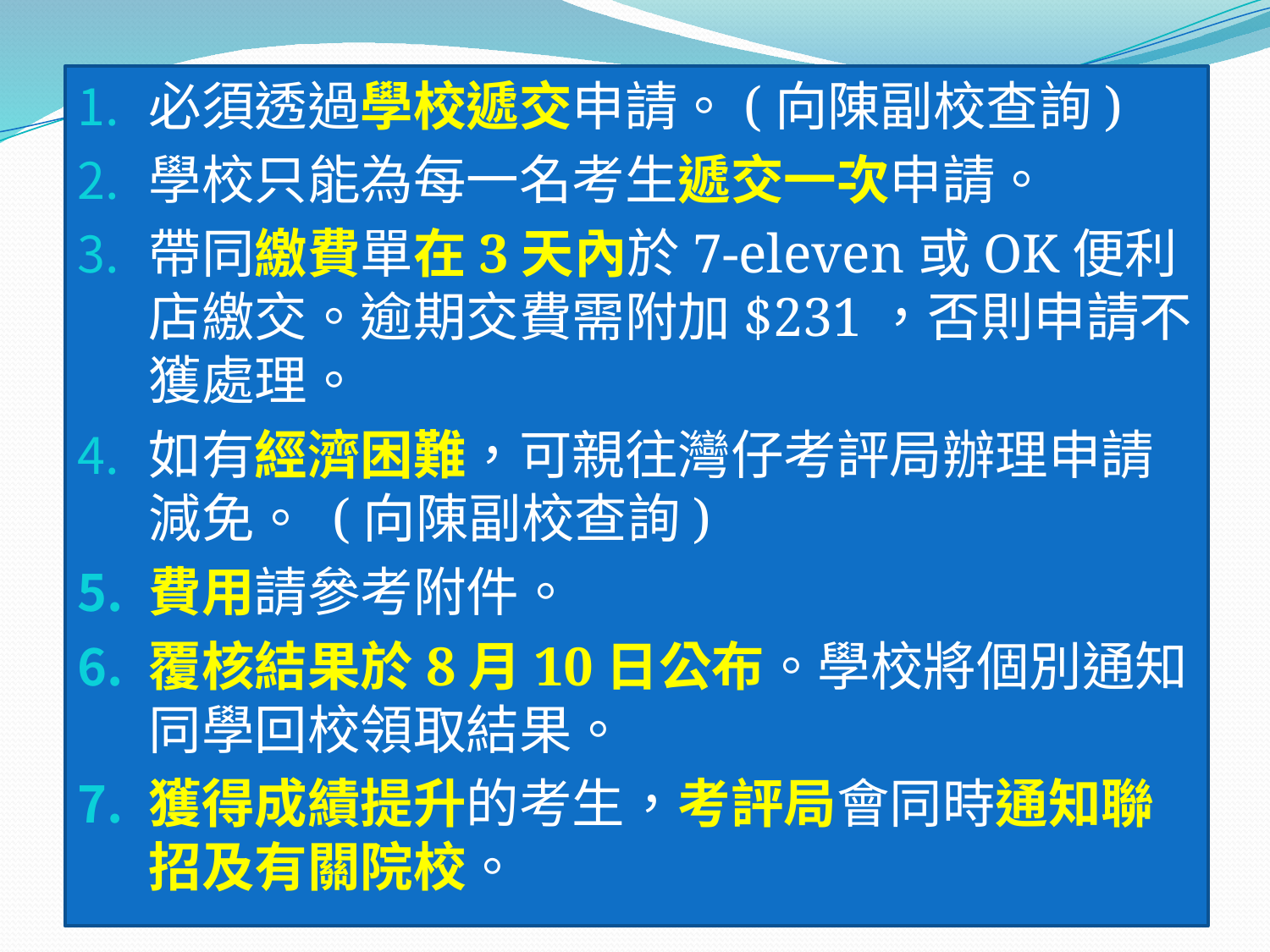

必須透過學校遞交申請。(向陳副校查詢)
學校只能為每一名考生遞交一次申請。
帶同繳費單在3天內於7-eleven或OK便利店繳交。逾期交費需附加$231，否則申請不獲處理。
如有經濟困難，可親往灣仔考評局辦理申請減免。 (向陳副校查詢)
費用請參考附件。
覆核結果於8月10日公布。學校將個別通知同學回校領取結果。
獲得成績提升的考生，考評局會同時通知聯招及有關院校。